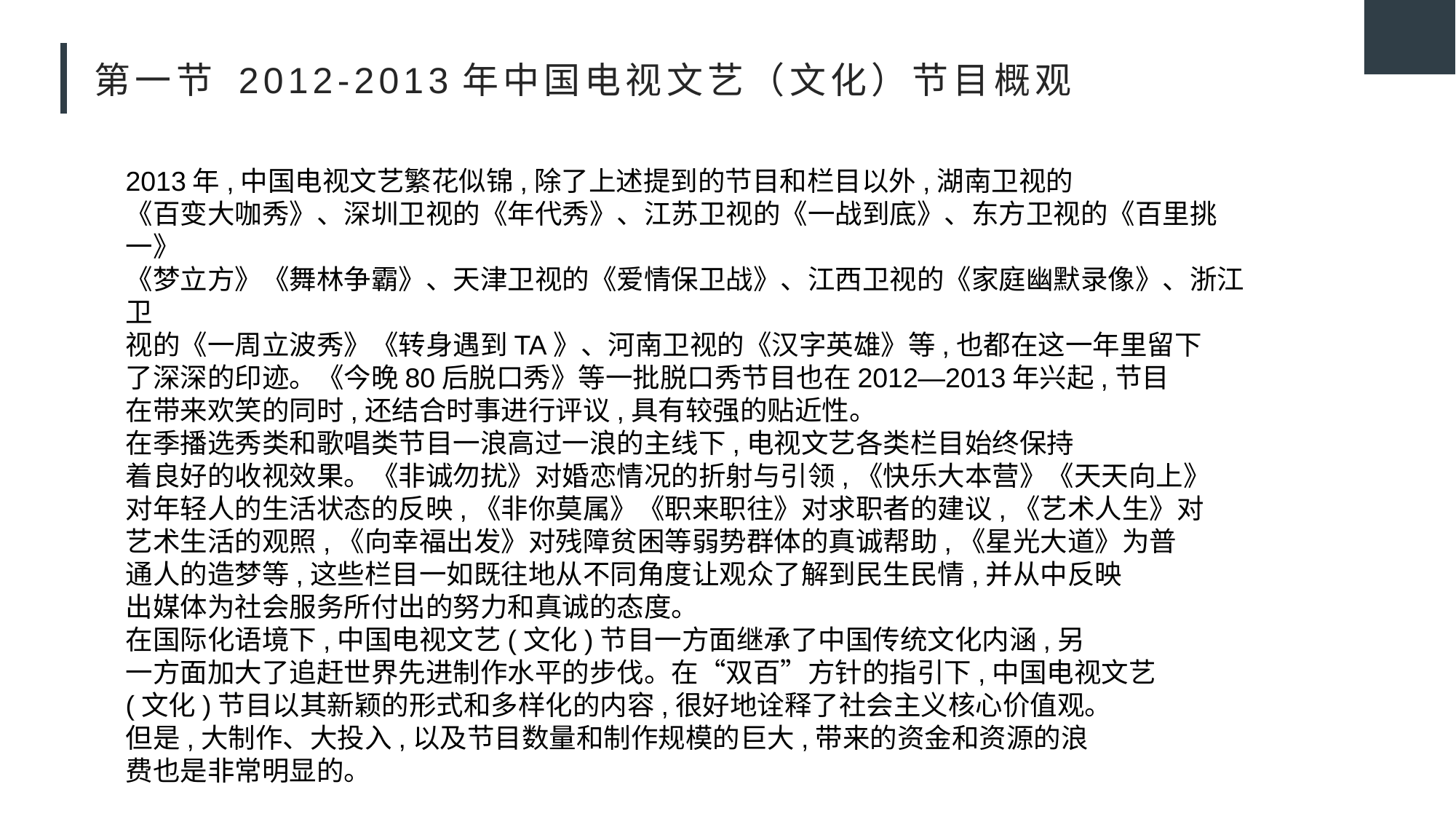

# 第一节 2012-2013年中国电视文艺（文化）节目概观
2013年,中国电视文艺繁花似锦,除了上述提到的节目和栏目以外,湖南卫视的
《百变大咖秀》、深圳卫视的《年代秀》、江苏卫视的《一战到底》、东方卫视的《百里挑一》
《梦立方》《舞林争霸》、天津卫视的《爱情保卫战》、江西卫视的《家庭幽默录像》、浙江卫
视的《一周立波秀》《转身遇到TA》、河南卫视的《汉字英雄》等,也都在这一年里留下
了深深的印迹。《今晚80后脱口秀》等一批脱口秀节目也在2012—2013年兴起,节目
在带来欢笑的同时,还结合时事进行评议,具有较强的贴近性。
在季播选秀类和歌唱类节目一浪高过一浪的主线下,电视文艺各类栏目始终保持
着良好的收视效果。《非诚勿扰》对婚恋情况的折射与引领,《快乐大本营》《天天向上》
对年轻人的生活状态的反映,《非你莫属》《职来职往》对求职者的建议,《艺术人生》对
艺术生活的观照,《向幸福出发》对残障贫困等弱势群体的真诚帮助,《星光大道》为普
通人的造梦等,这些栏目一如既往地从不同角度让观众了解到民生民情,并从中反映
出媒体为社会服务所付出的努力和真诚的态度。
在国际化语境下,中国电视文艺(文化)节目一方面继承了中国传统文化内涵,另
一方面加大了追赶世界先进制作水平的步伐。在“双百”方针的指引下,中国电视文艺
(文化)节目以其新颖的形式和多样化的内容,很好地诠释了社会主义核心价值观。
但是,大制作、大投入,以及节目数量和制作规模的巨大,带来的资金和资源的浪
费也是非常明显的。